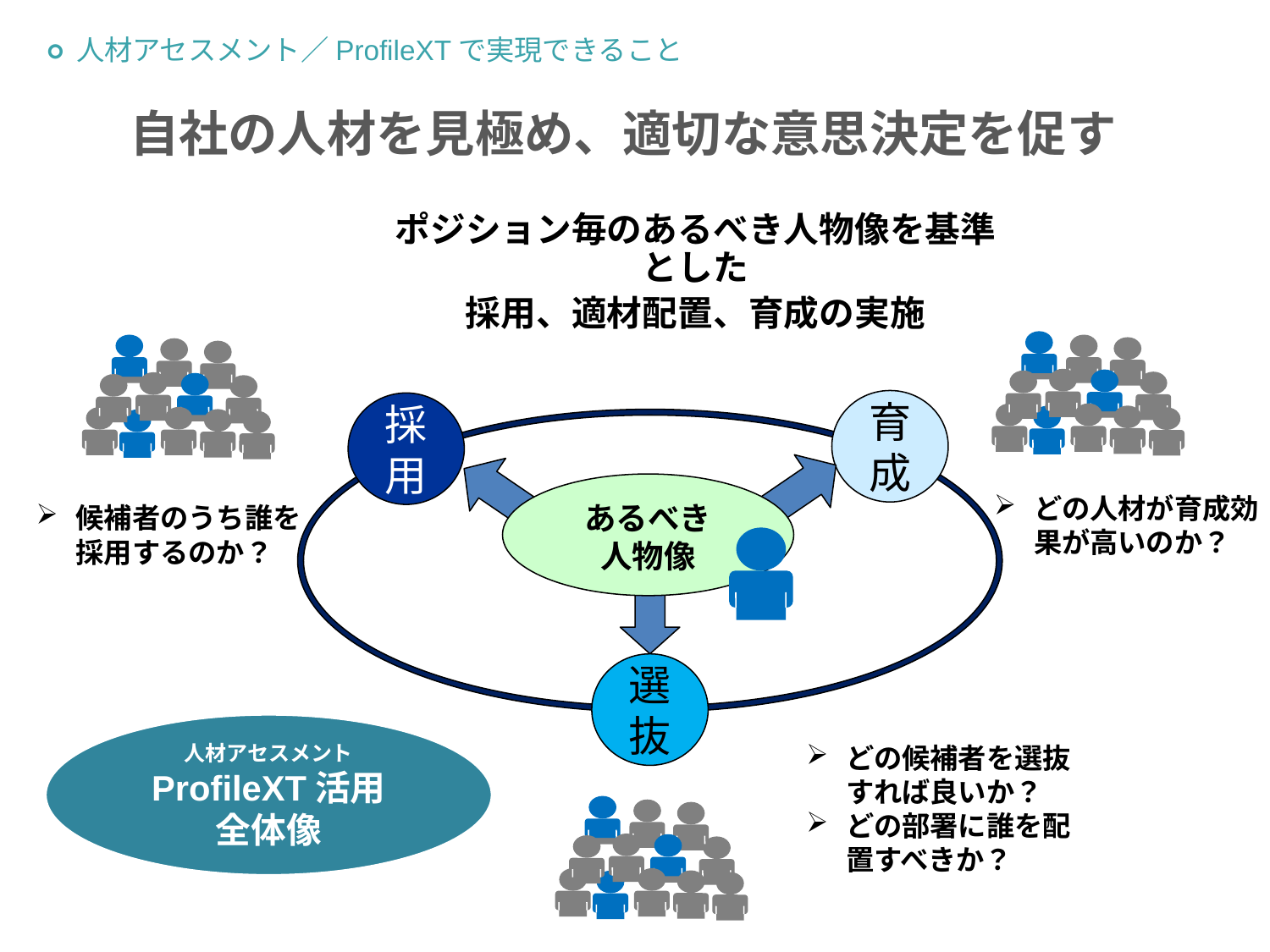

○ 人材アセスメント／ProfileXTで実現できること
自社の人材を見極め、適切な意思決定を促す

ポジション毎のあるべき人物像を基準とした
採用、適材配置、育成の実施

育成
採用

あるべき
人物像
どの人材が育成効果が高いのか？
候補者のうち誰を採用するのか？

選抜

人材アセスメント
ProfileXT活用
全体像

どの候補者を選抜すれば良いか？
どの部署に誰を配置すべきか？